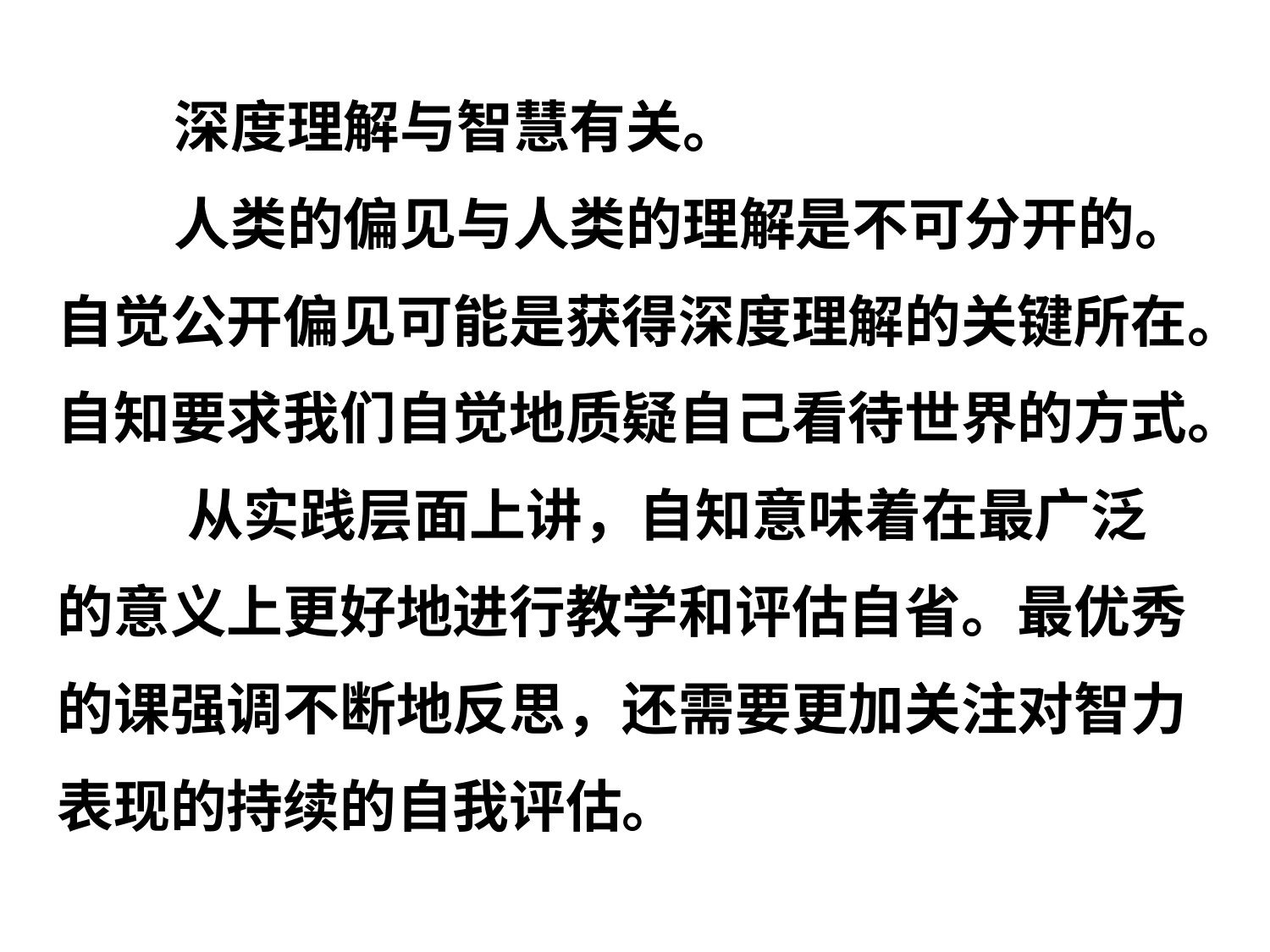

深度理解与智慧有关。
        人类的偏见与人类的理解是不可分开的。自觉公开偏见可能是获得深度理解的关键所在。自知要求我们自觉地质疑自己看待世界的方式。
         从实践层面上讲，自知意味着在最广泛的意义上更好地进行教学和评估自省。最优秀的课强调不断地反思，还需要更加关注对智力表现的持续的自我评估。